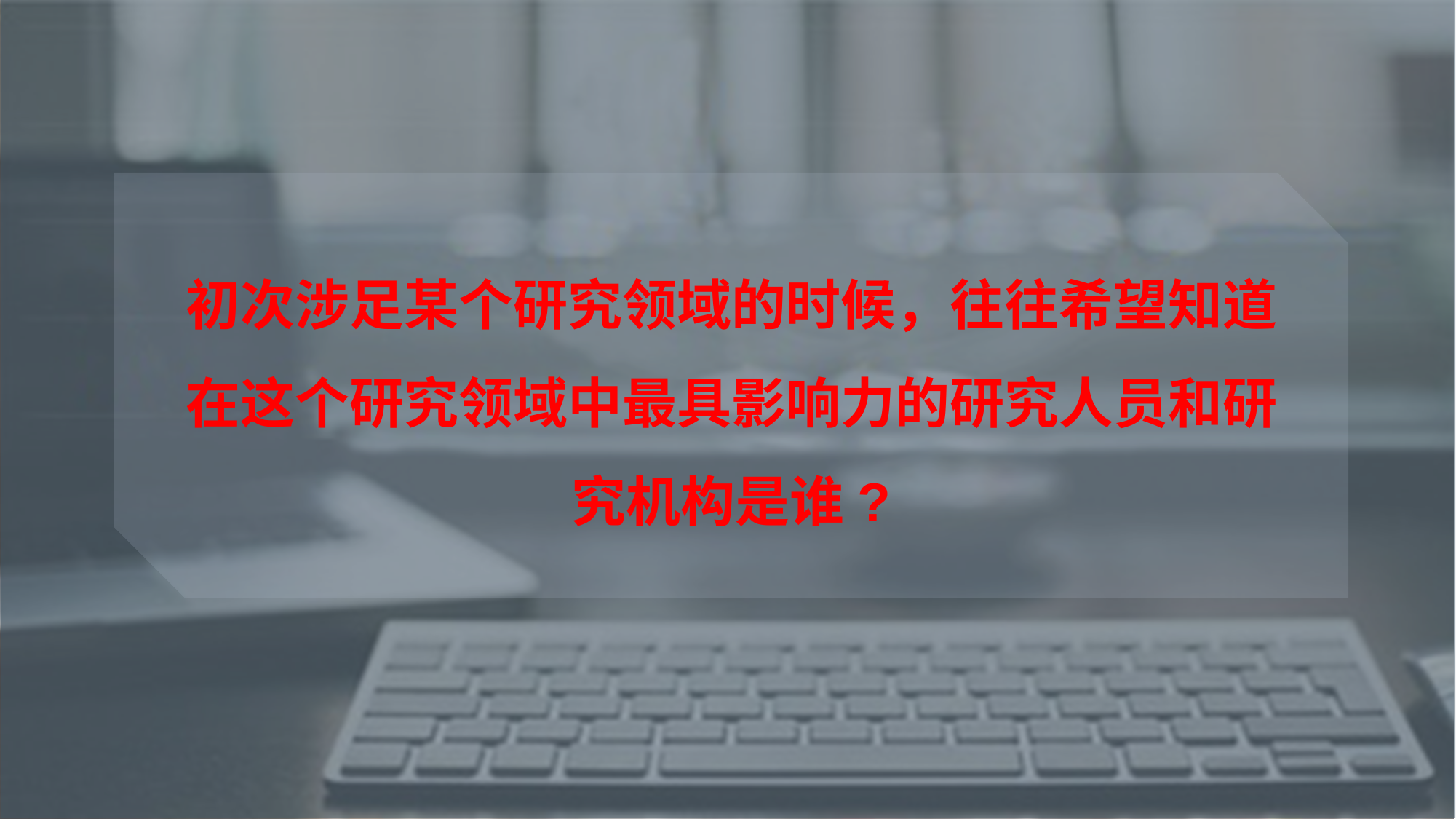

初次涉足某个研究领域的时候，往往希望知道在这个研究领域中最具影响力的研究人员和研究机构是谁?